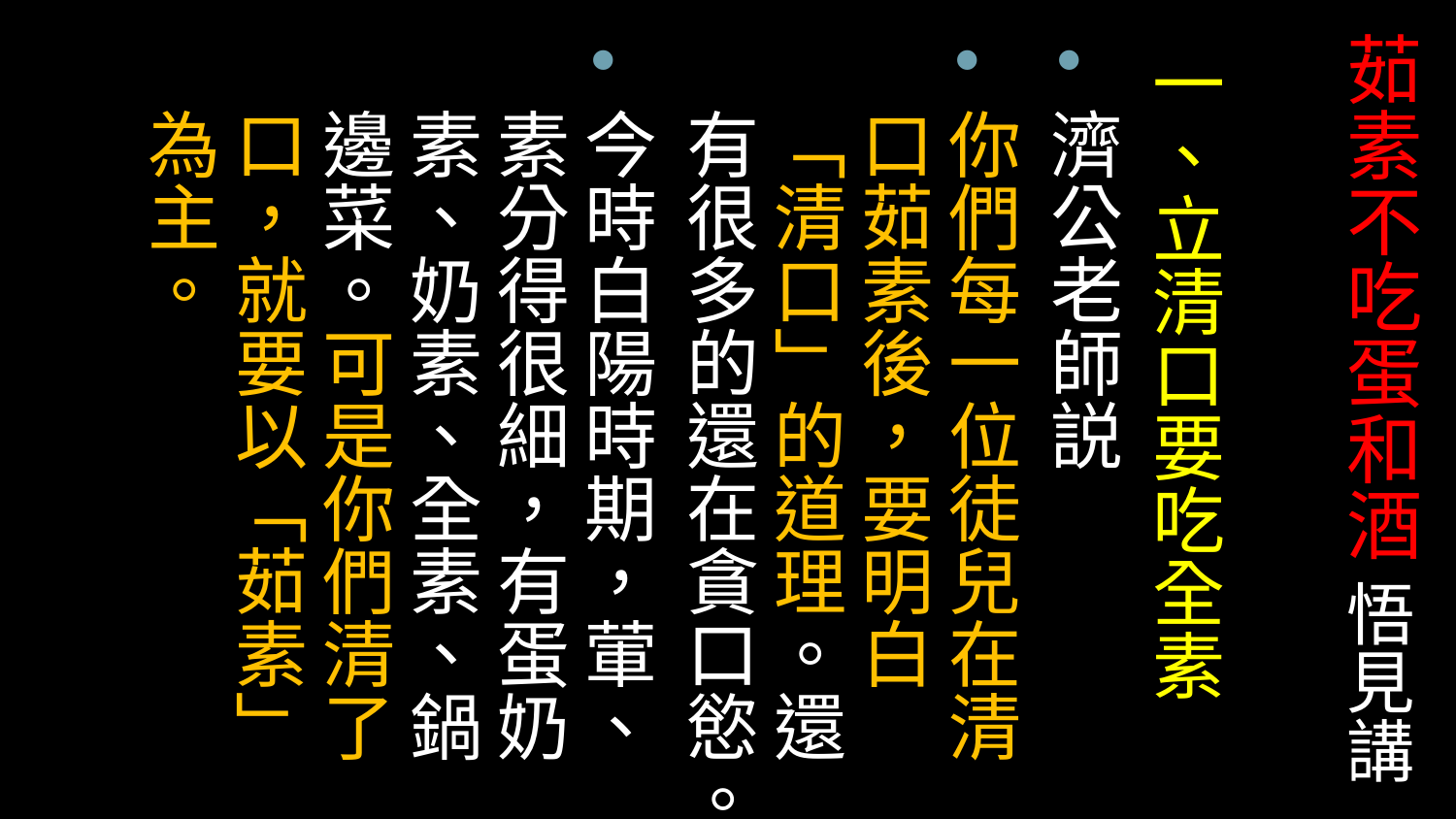

# 茹素不吃蛋和酒 悟見講
一、立清口要吃全素
濟公老師説
你們每一位徒兒在清口茹素後，要明白「清口」的道理。還有很多的還在貪口慾。
今時白陽時期，葷、素分得很細，有蛋奶素、奶素、全素、鍋邊菜。可是你們清了口，就要以「茹素」為主。